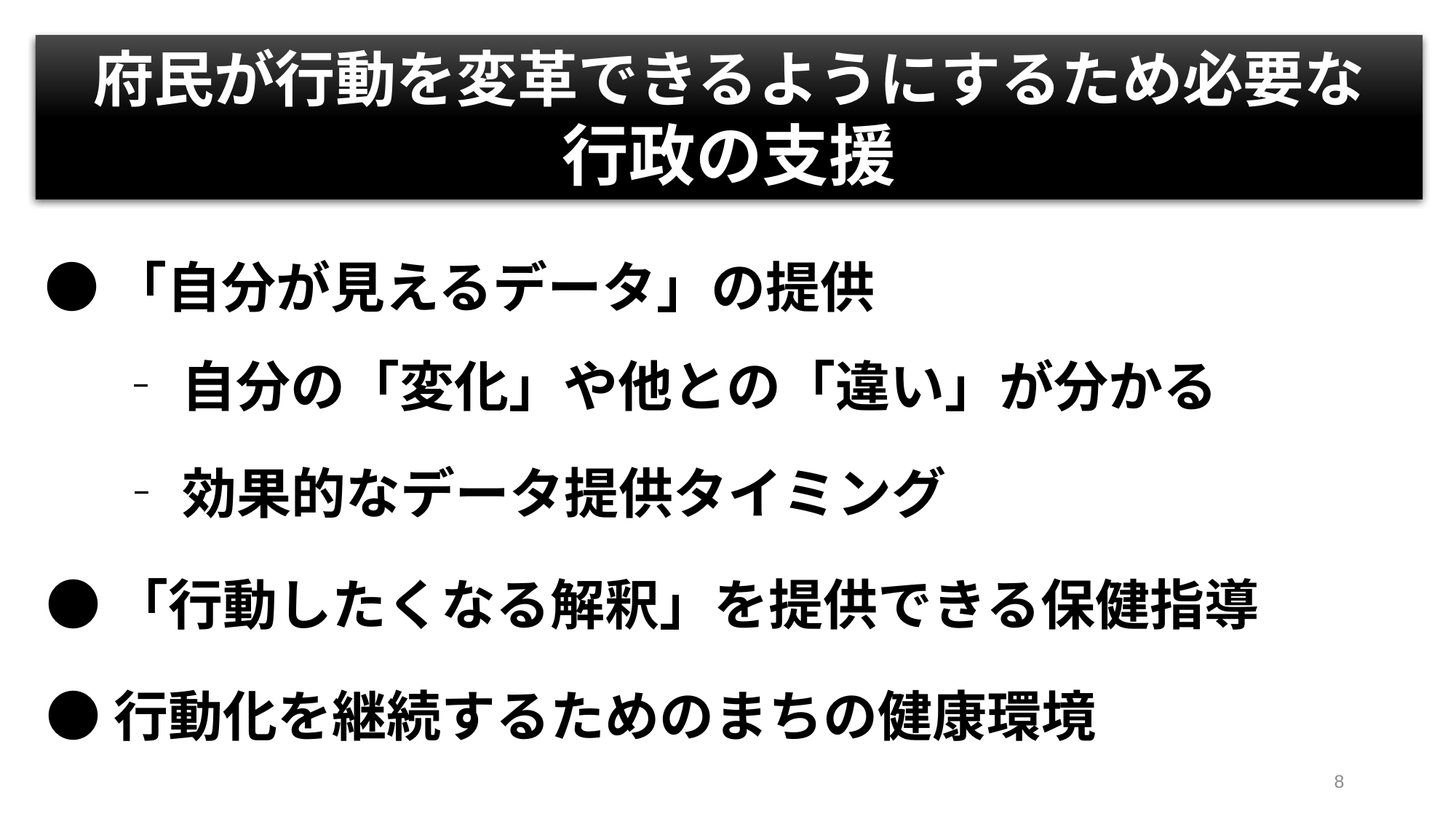

府民が行動を変革できるようにするため必要な
行政の支援
●「自分が見えるデータ」の提供
‐自分の「変化」や他との「違い」が分かる
‐効果的なデータ提供タイミング
●「行動したくなる解釈」を提供できる保健指導
●行動化を継続するためのまちの健康環境
8